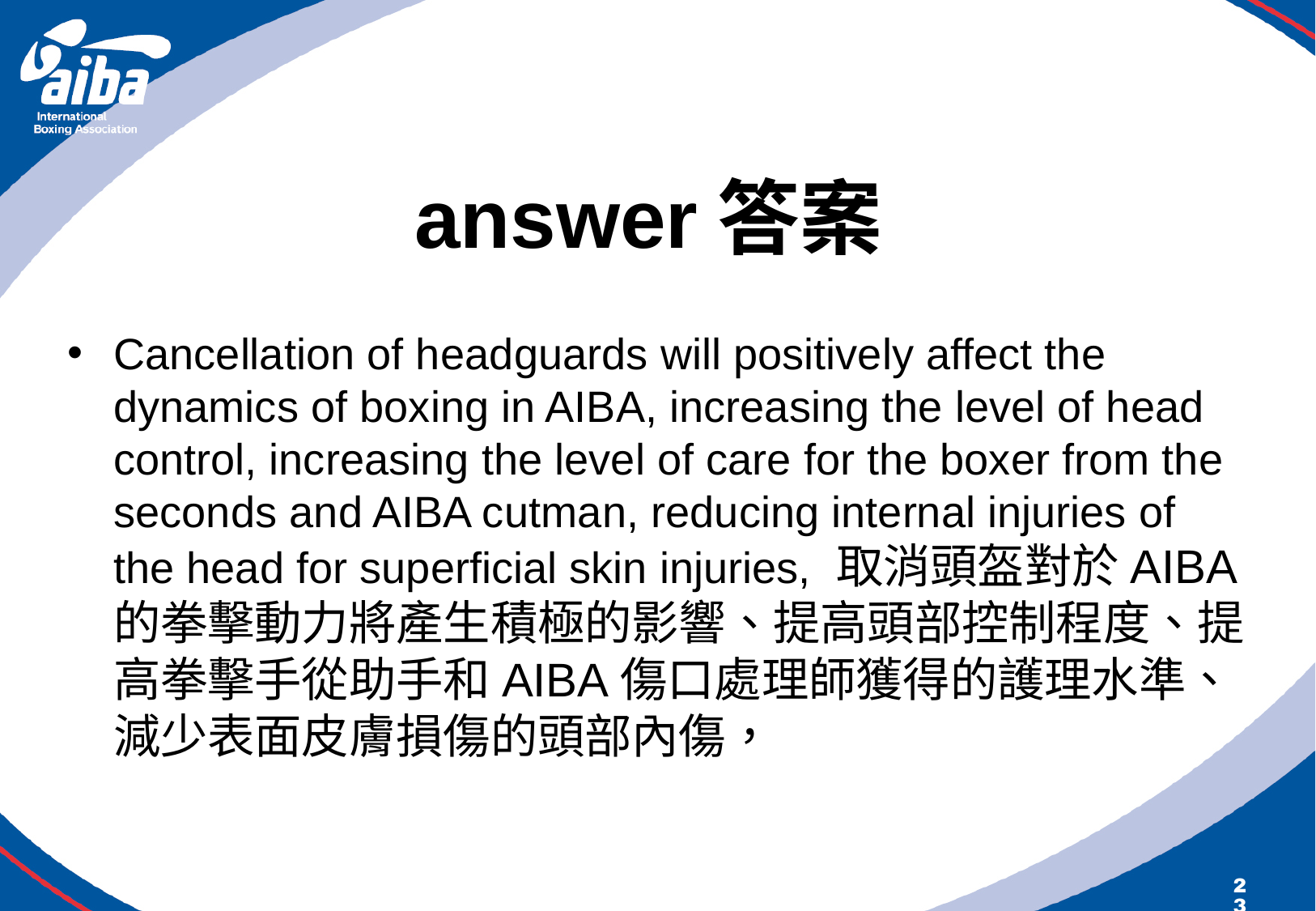

# answer答案
Cancellation of headguards will positively affect the dynamics of boxing in AIBA, increasing the level of head control, increasing the level of care for the boxer from the seconds and AIBA cutman, reducing internal injuries of the head for superficial skin injuries, 取消頭盔對於AIBA的拳擊動力將產生積極的影響、提高頭部控制程度、提高拳擊手從助手和AIBA傷口處理師獲得的護理水準、減少表面皮膚損傷的頭部內傷，
239